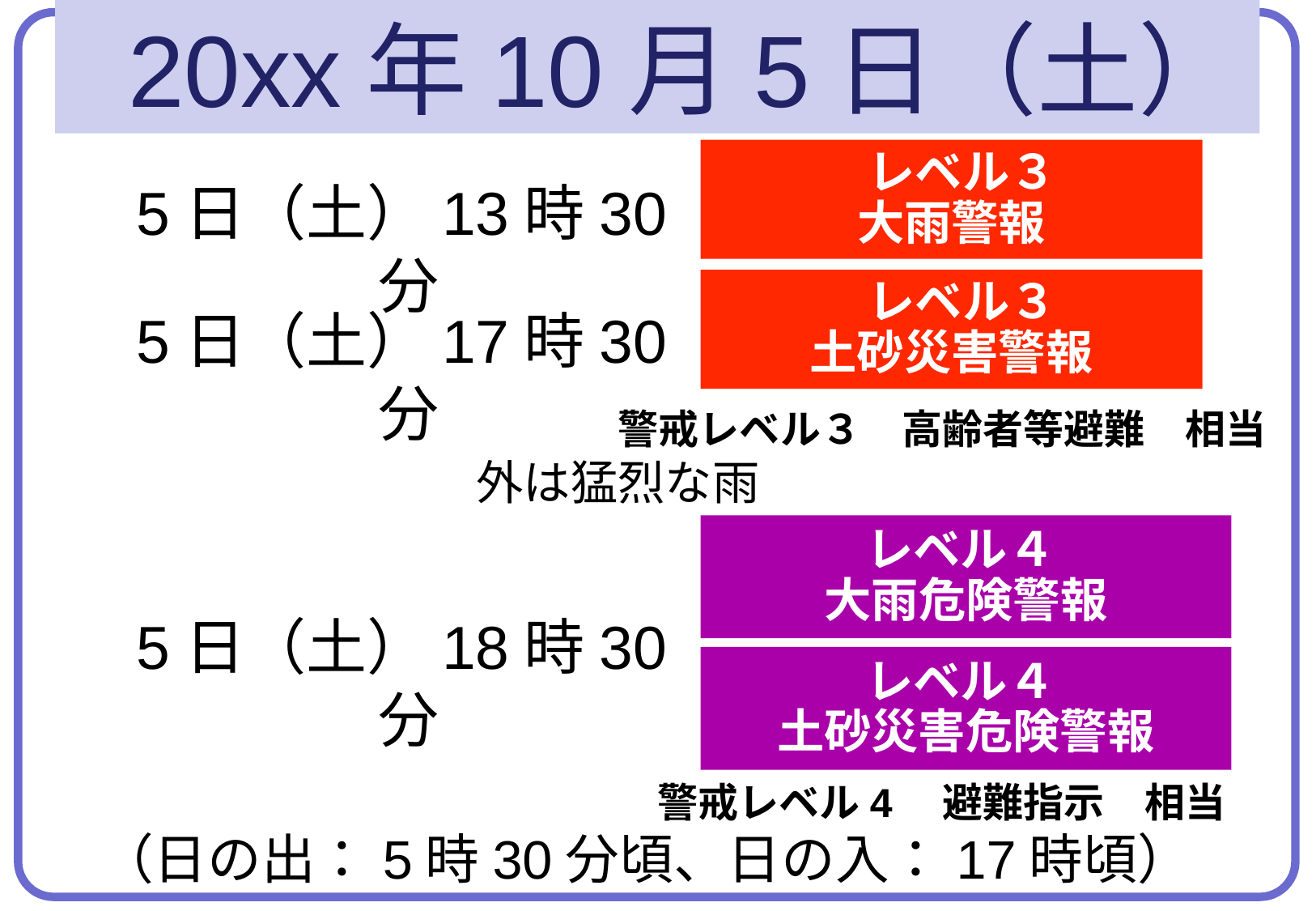

20xx年10月5日（土）

 レベル３
大雨警報
5日（土）13時30分
 レベル３
土砂災害警報
5日（土）17時30分
警戒レベル３　高齢者等避難　相当
外は猛烈な雨
レベル４
大雨危険警報
5日（土）18時30分
レベル４
土砂災害危険警報
警戒レベル4　避難指示　相当
（日の出：5時30分頃、日の入：17時頃）